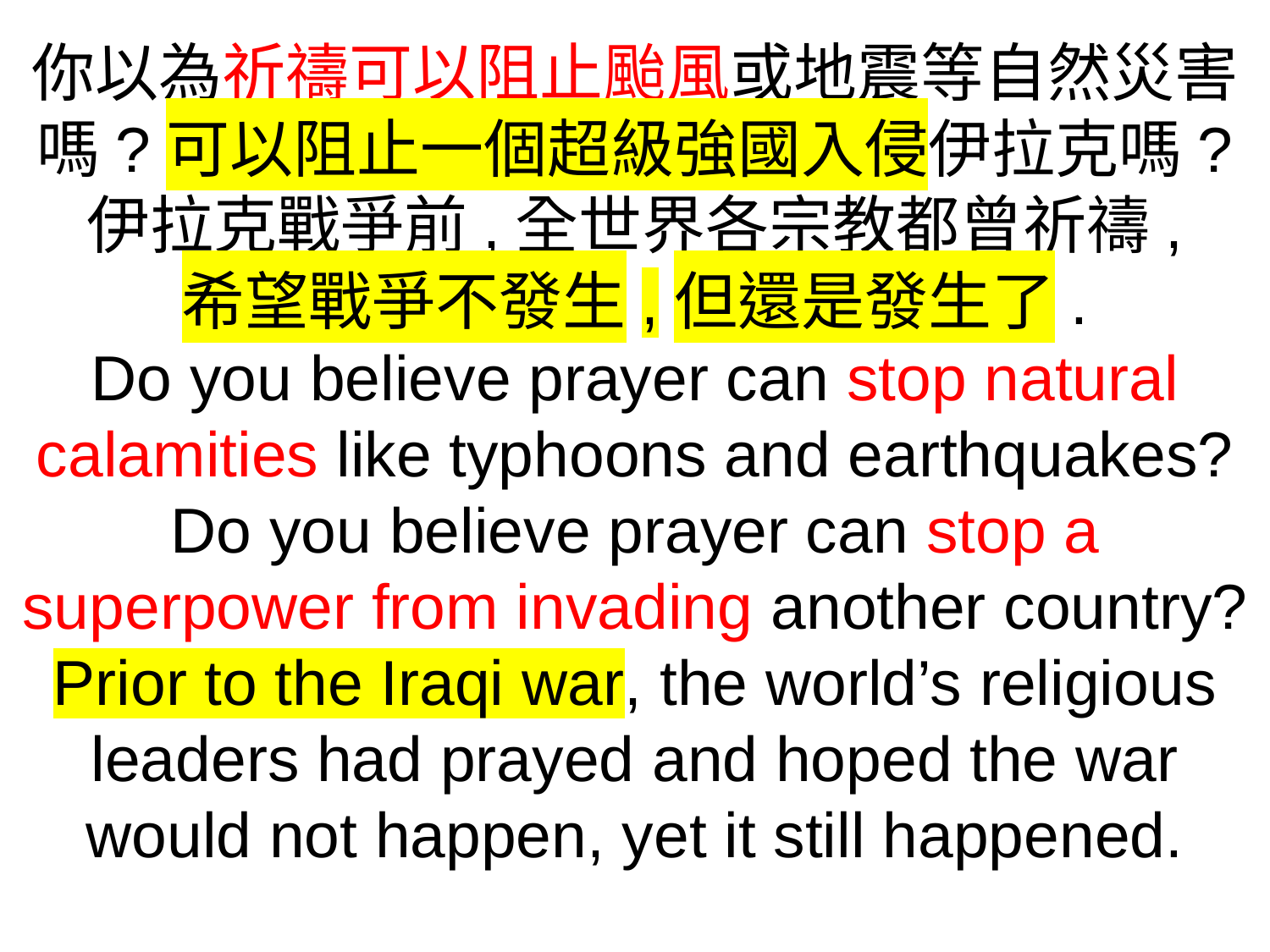

你以為祈禱可以阻止颱風或地震等自然災害嗎?可以阻止一個超級強國入侵伊拉克嗎?
伊拉克戰爭前,全世界各宗教都曾祈禱,
希望戰爭不發生,但還是發生了.
Do you believe prayer can stop natural calamities like typhoons and earthquakes? Do you believe prayer can stop a superpower from invading another country? Prior to the Iraqi war, the world’s religious leaders had prayed and hoped the war would not happen, yet it still happened.